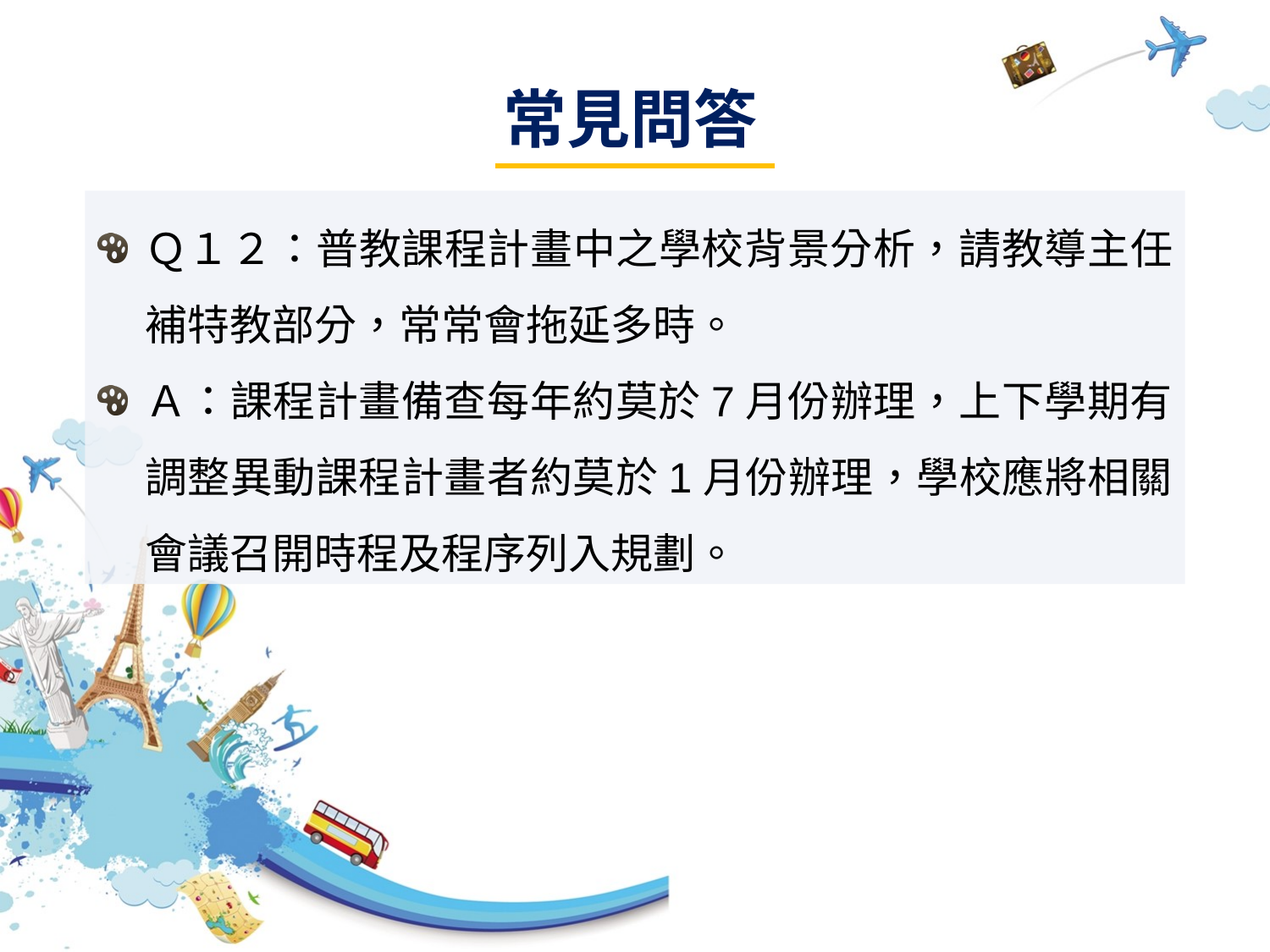

# 常見問答
Ｑ１２：普教課程計畫中之學校背景分析，請教導主任補特教部分，常常會拖延多時。
Ａ：課程計畫備查每年約莫於7月份辦理，上下學期有調整異動課程計畫者約莫於1月份辦理，學校應將相關會議召開時程及程序列入規劃。